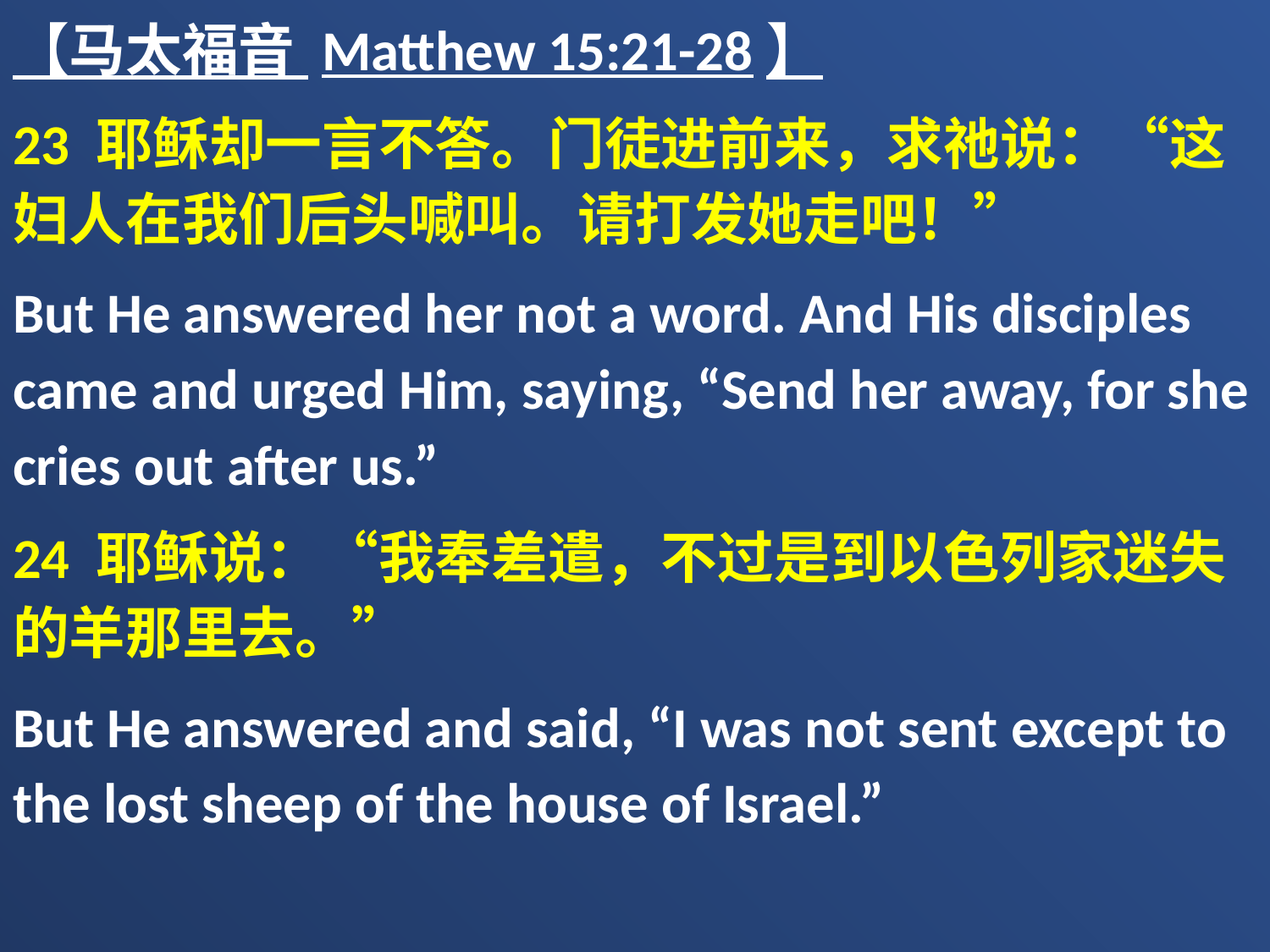

【马太福音 Matthew 15:21-28】
23 耶稣却一言不答。门徒进前来，求祂说：“这妇人在我们后头喊叫。请打发她走吧！”
But He answered her not a word. And His disciples came and urged Him, saying, “Send her away, for she cries out after us.”
24 耶稣说：“我奉差遣，不过是到以色列家迷失的羊那里去。”
But He answered and said, “I was not sent except to the lost sheep of the house of Israel.”